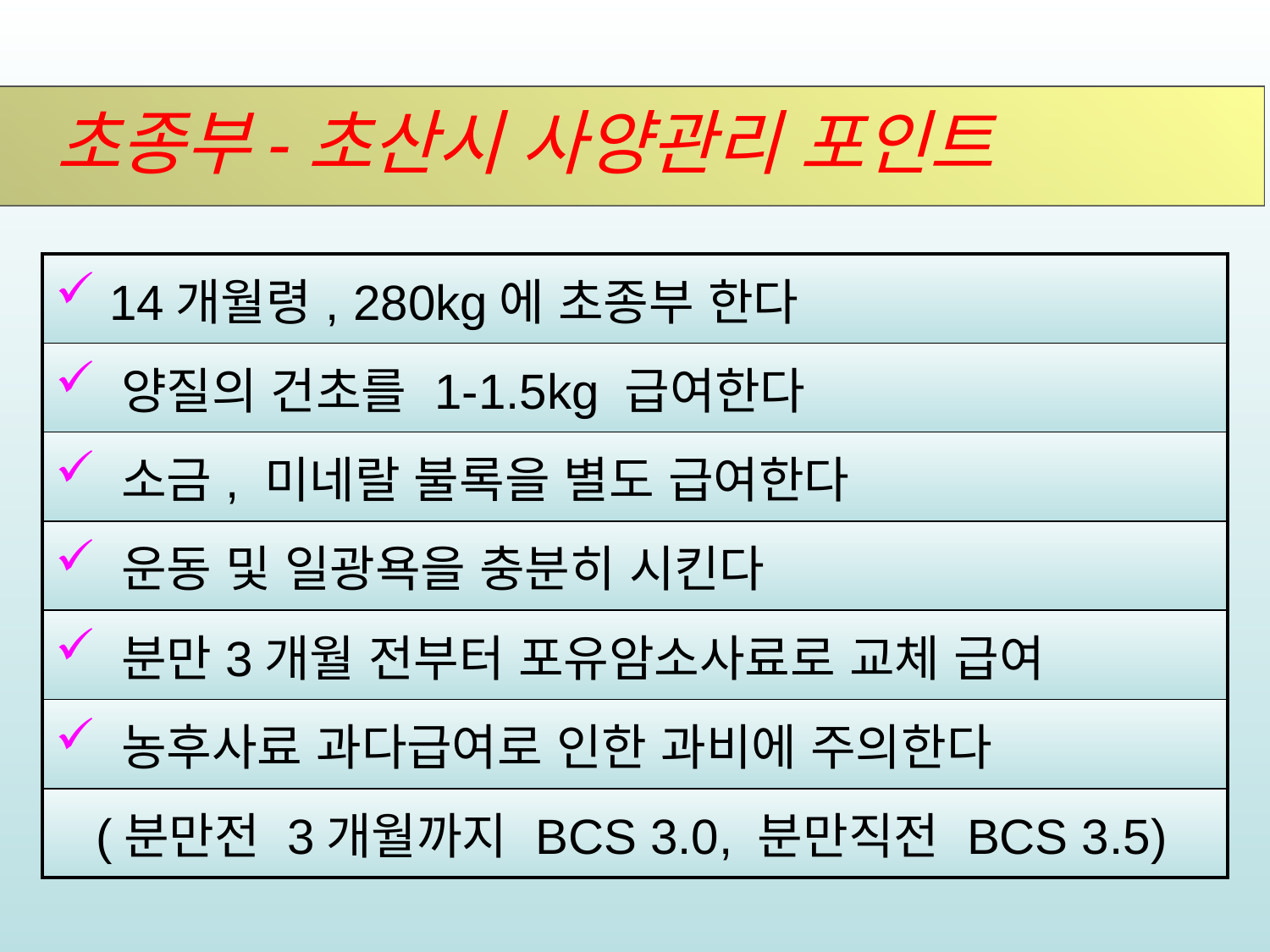

초종부-초산시 사양관리 포인트
| 14개월령, 280kg에 초종부 한다 |
| --- |
| 양질의 건초를 1-1.5kg 급여한다 |
| 소금, 미네랄 불록을 별도 급여한다 |
| 운동 및 일광욕을 충분히 시킨다 |
| 분만3개월 전부터 포유암소사료로 교체 급여 |
| 농후사료 과다급여로 인한 과비에 주의한다 |
| (분만전 3개월까지 BCS 3.0, 분만직전 BCS 3.5) |